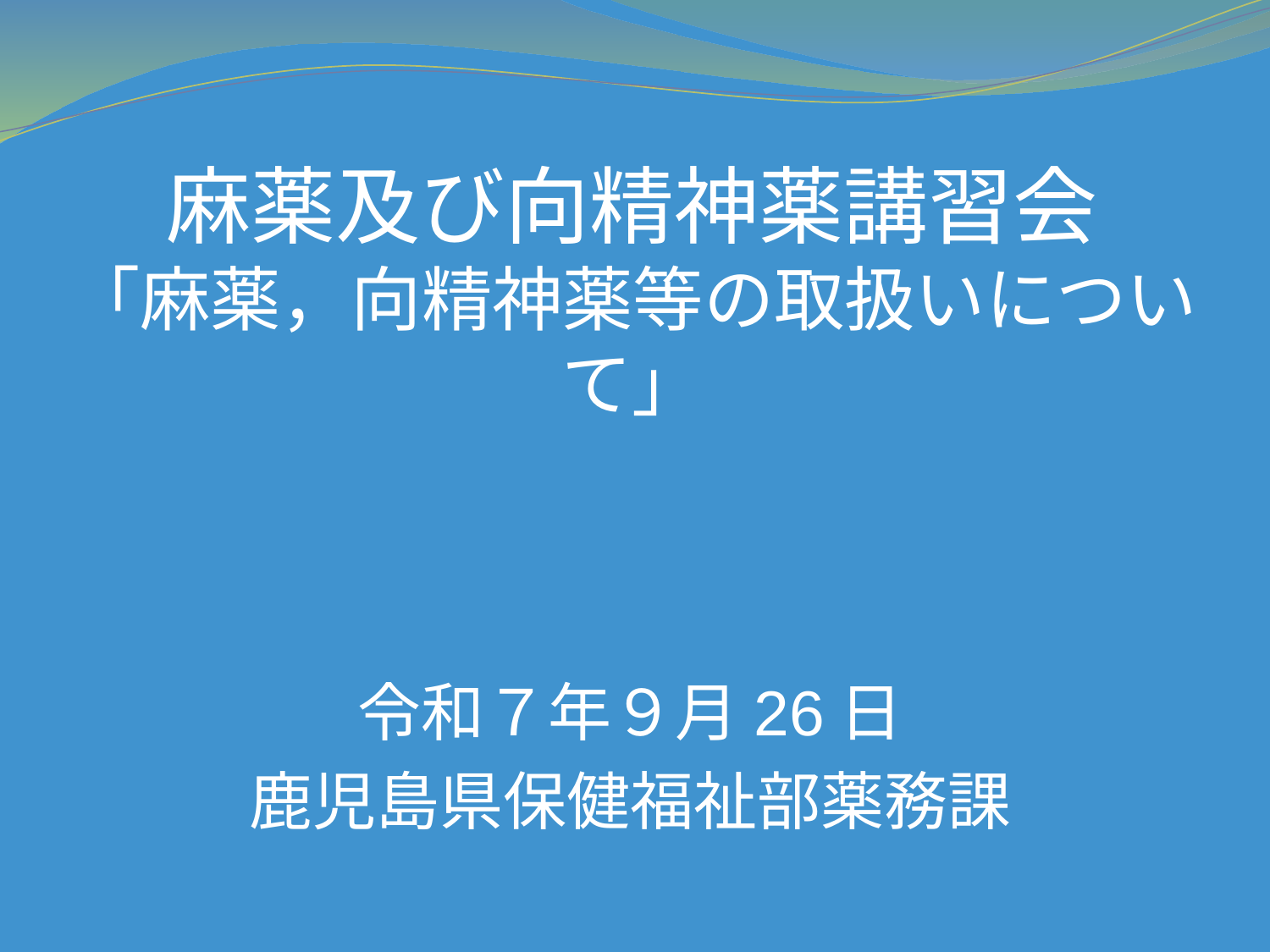

麻薬及び向精神薬講習会
「麻薬，向精神薬等の取扱いについて」
令和７年９月26日
鹿児島県保健福祉部薬務課